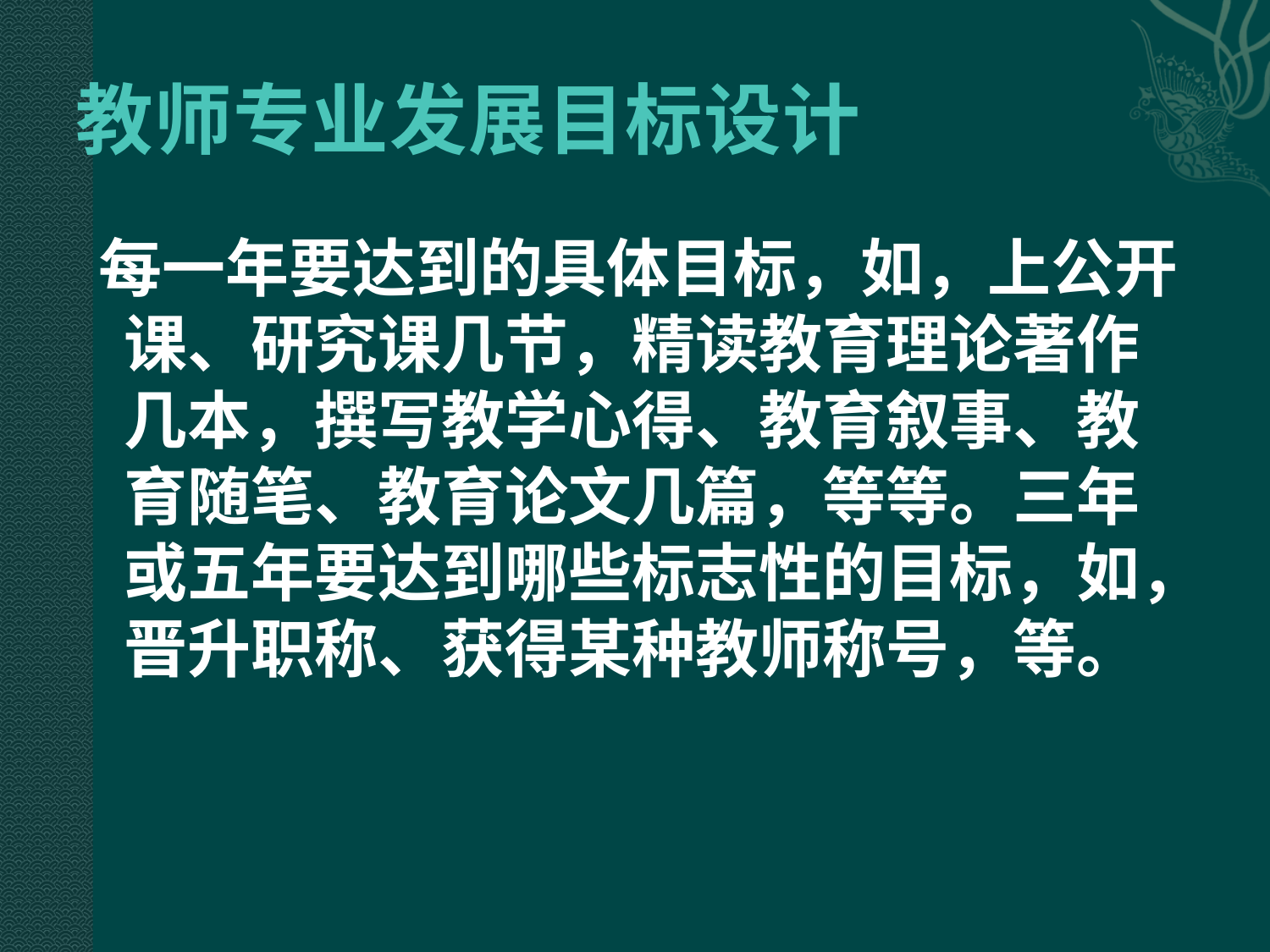

# 教师专业发展目标设计
 每一年要达到的具体目标，如，上公开课、研究课几节，精读教育理论著作几本，撰写教学心得、教育叙事、教育随笔、教育论文几篇，等等。三年或五年要达到哪些标志性的目标，如，晋升职称、获得某种教师称号，等。